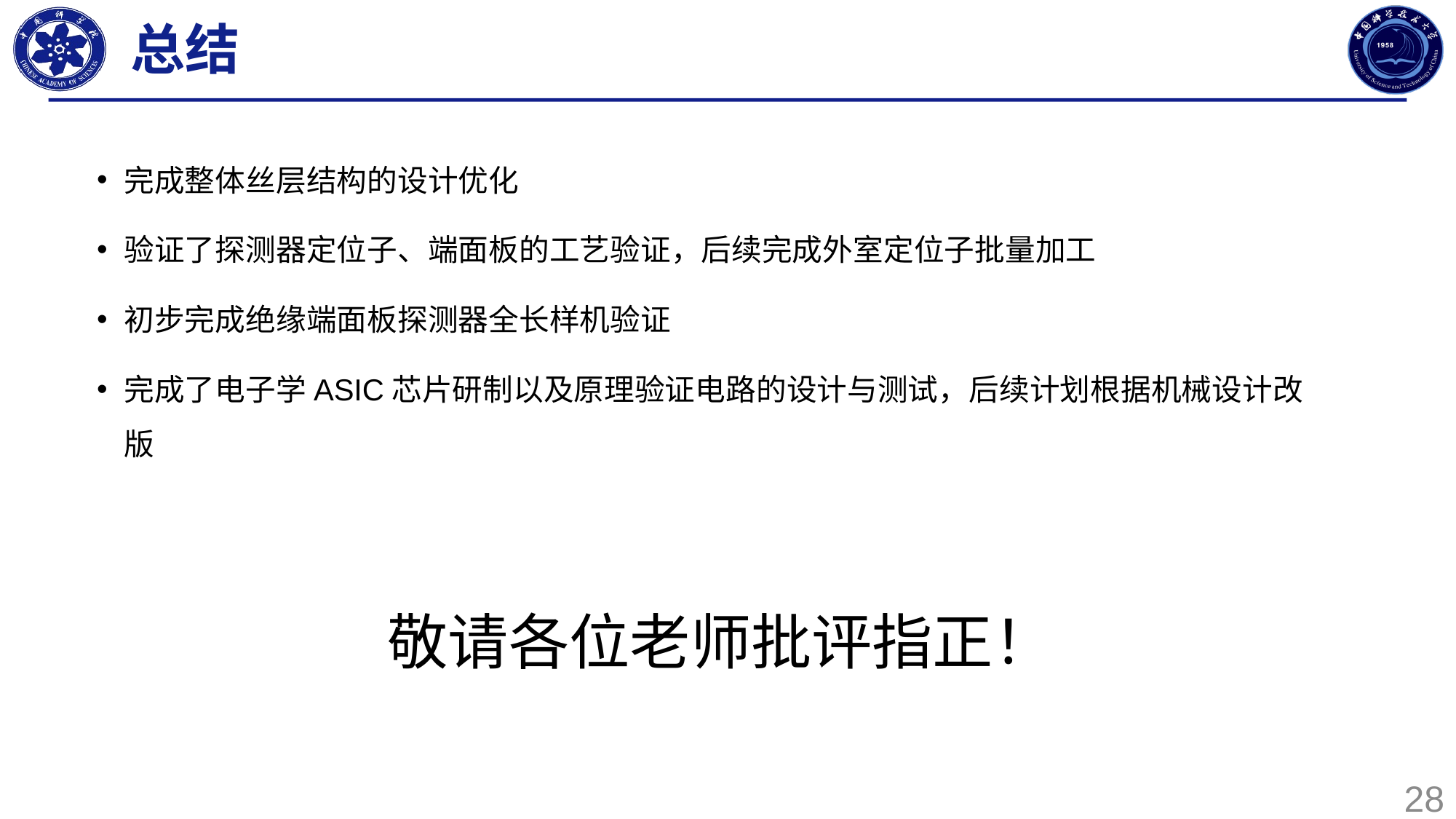

总结
完成整体丝层结构的设计优化
验证了探测器定位子、端面板的工艺验证，后续完成外室定位子批量加工
初步完成绝缘端面板探测器全长样机验证
完成了电子学ASIC芯片研制以及原理验证电路的设计与测试，后续计划根据机械设计改版
敬请各位老师批评指正！
28